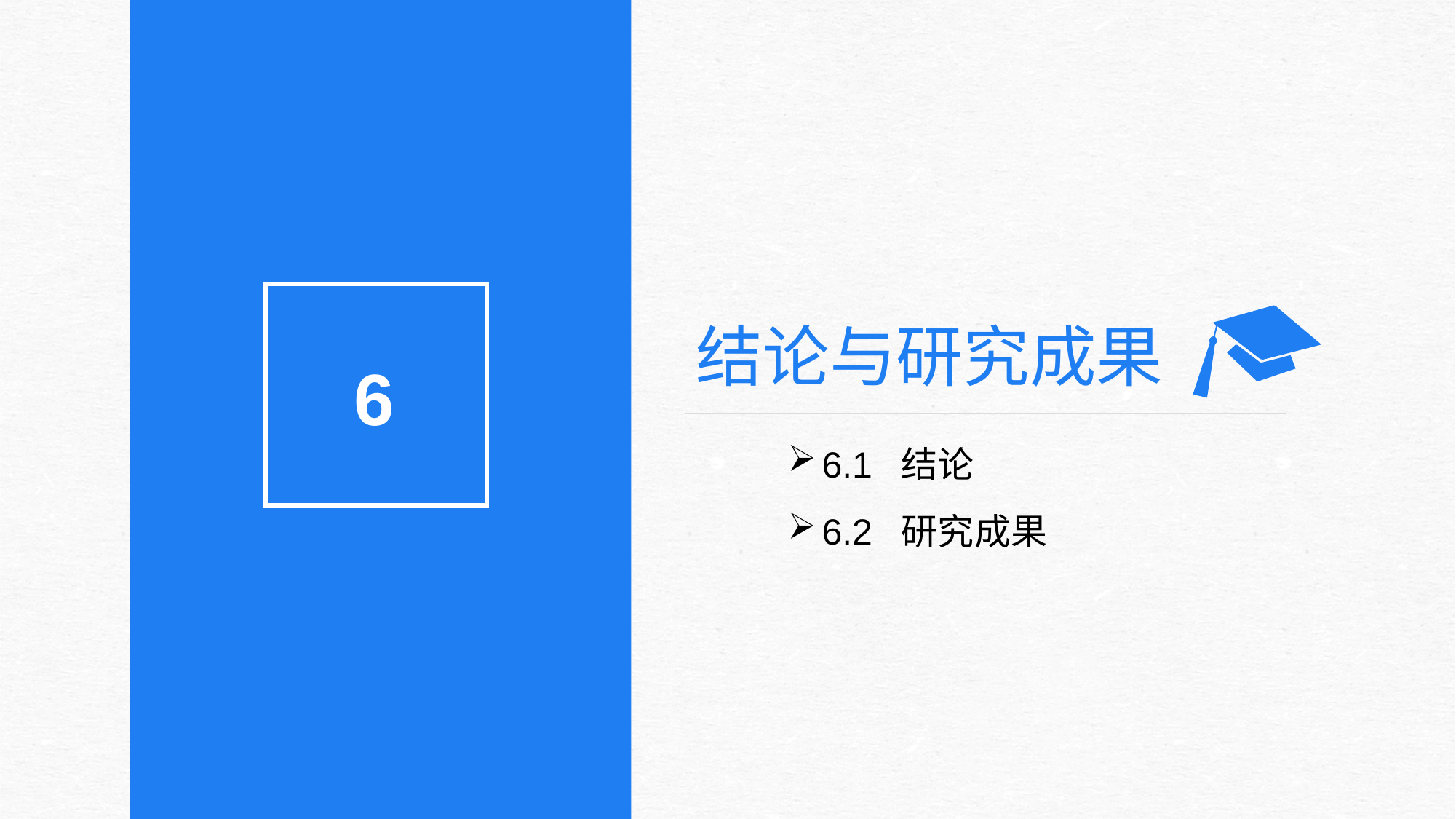

# 结论与研究成果
6

6.1  结论
6.2  研究成果